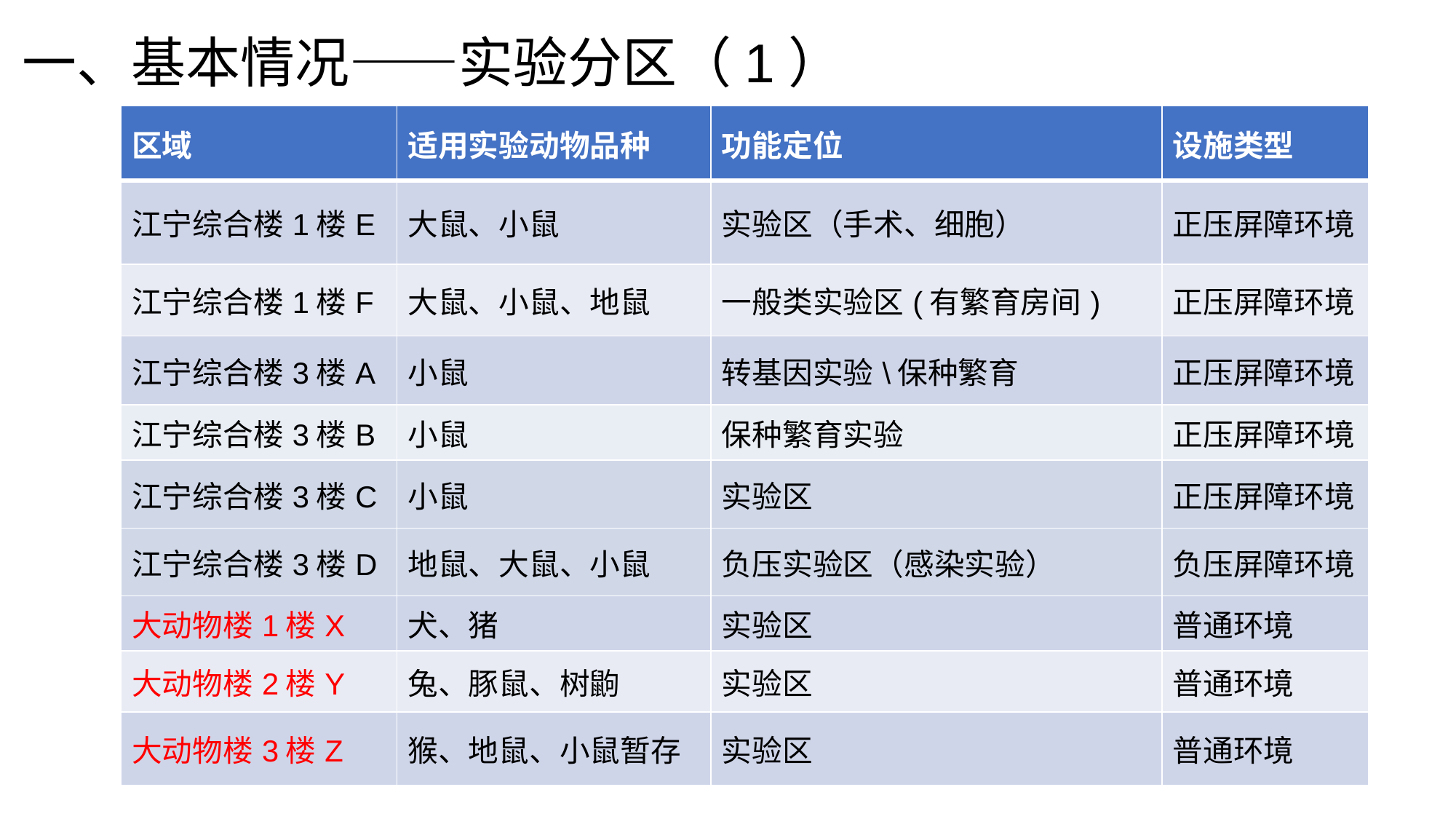

# 一、基本情况——实验分区（1）
| 区域 | 适用实验动物品种 | 功能定位 | 设施类型 |
| --- | --- | --- | --- |
| 江宁综合楼1楼E | 大鼠、小鼠 | 实验区（手术、细胞） | 正压屏障环境 |
| 江宁综合楼1楼F | 大鼠、小鼠、地鼠 | 一般类实验区(有繁育房间) | 正压屏障环境 |
| 江宁综合楼3楼A | 小鼠 | 转基因实验\保种繁育 | 正压屏障环境 |
| 江宁综合楼3楼B | 小鼠 | 保种繁育实验 | 正压屏障环境 |
| 江宁综合楼3楼C | 小鼠 | 实验区 | 正压屏障环境 |
| 江宁综合楼3楼D | 地鼠、大鼠、小鼠 | 负压实验区（感染实验） | 负压屏障环境 |
| 大动物楼1楼X | 犬、猪 | 实验区 | 普通环境 |
| 大动物楼2楼Y | 兔、豚鼠、树鼩 | 实验区 | 普通环境 |
| 大动物楼3楼Z | 猴、地鼠、小鼠暂存 | 实验区 | 普通环境 |